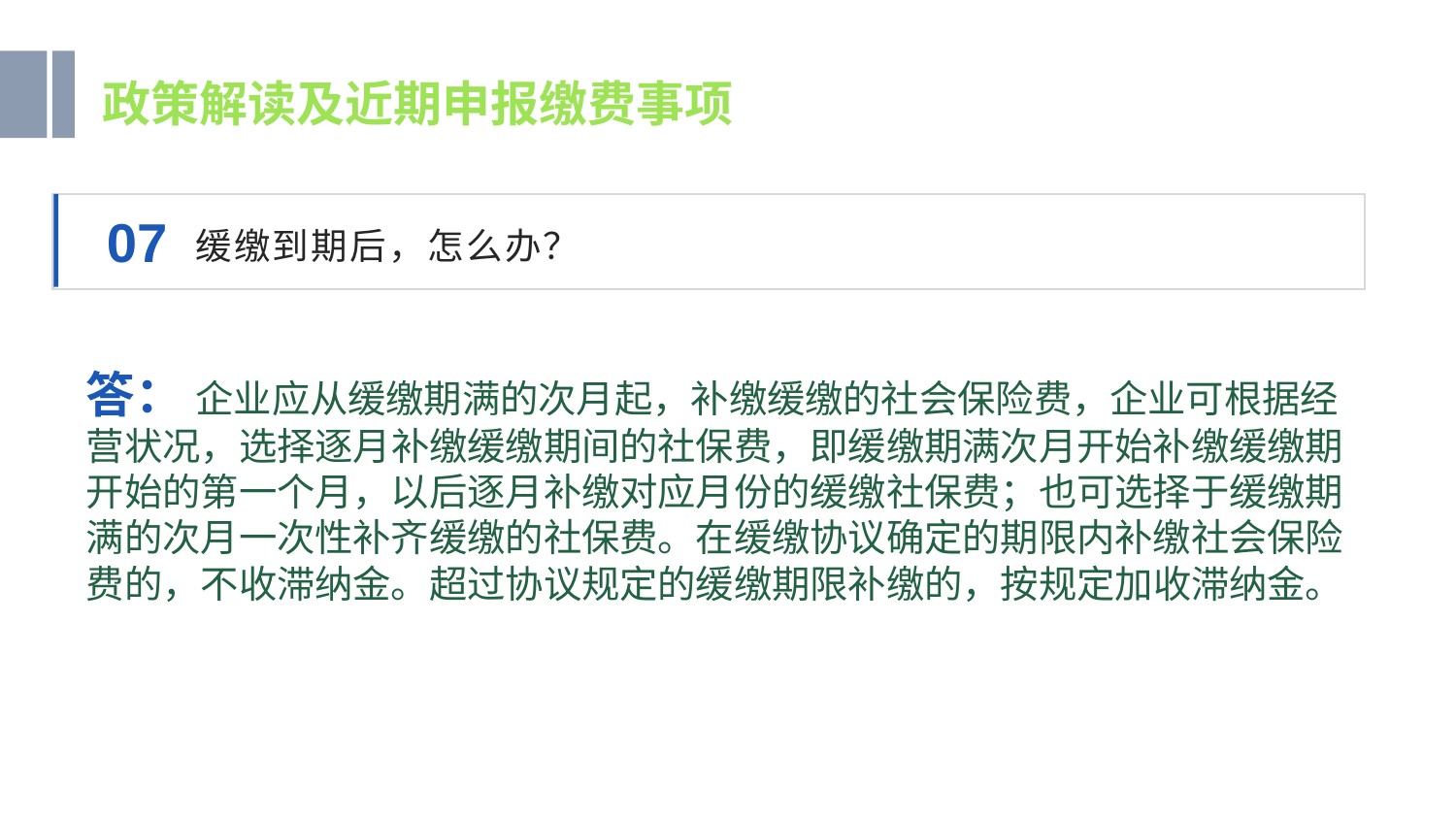

政策解读及近期申报缴费事项

07
缓缴到期后，怎么办？
答： 企业应从缓缴期满的次月起，补缴缓缴的社会保险费，企业可根据经营状况，选择逐月补缴缓缴期间的社保费，即缓缴期满次月开始补缴缓缴期开始的第一个月，以后逐月补缴对应月份的缓缴社保费；也可选择于缓缴期满的次月一次性补齐缓缴的社保费。在缓缴协议确定的期限内补缴社会保险费的，不收滞纳金。超过协议规定的缓缴期限补缴的，按规定加收滞纳金。